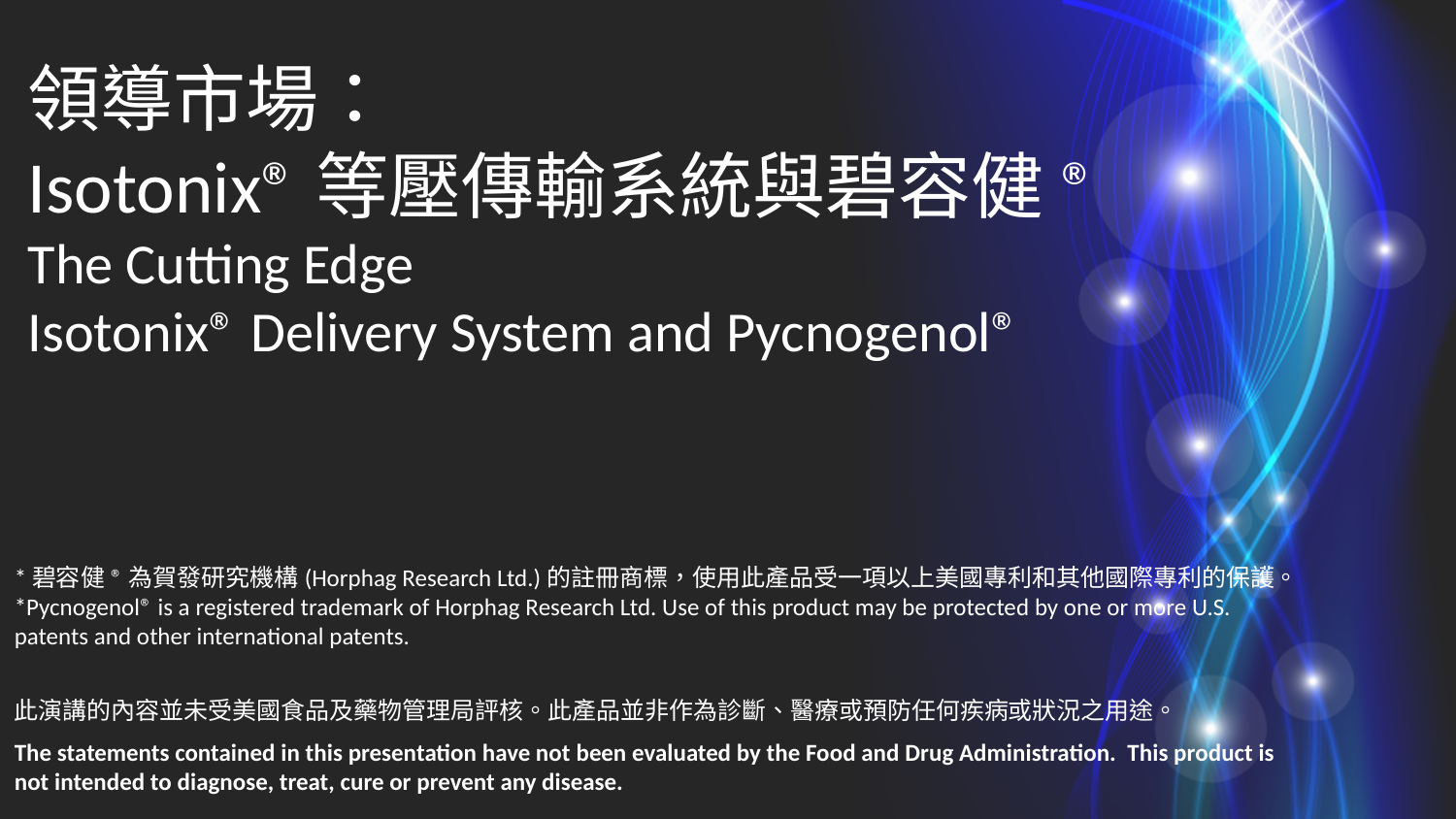

領導市場：
Isotonix®等壓傳輸系統與碧容健®
The Cutting Edge
Isotonix® Delivery System and Pycnogenol®
*碧容健®為賀發研究機構(Horphag Research Ltd.)的註冊商標，使用此產品受一項以上美國專利和其他國際專利的保護。
*Pycnogenol® is a registered trademark of Horphag Research Ltd. Use of this product may be protected by one or more U.S. patents and other international patents.
此演講的內容並未受美國食品及藥物管理局評核。此產品並非作為診斷、醫療或預防任何疾病或狀況之用途。
The statements contained in this presentation have not been evaluated by the Food and Drug Administration.  This product is not intended to diagnose, treat, cure or prevent any disease.